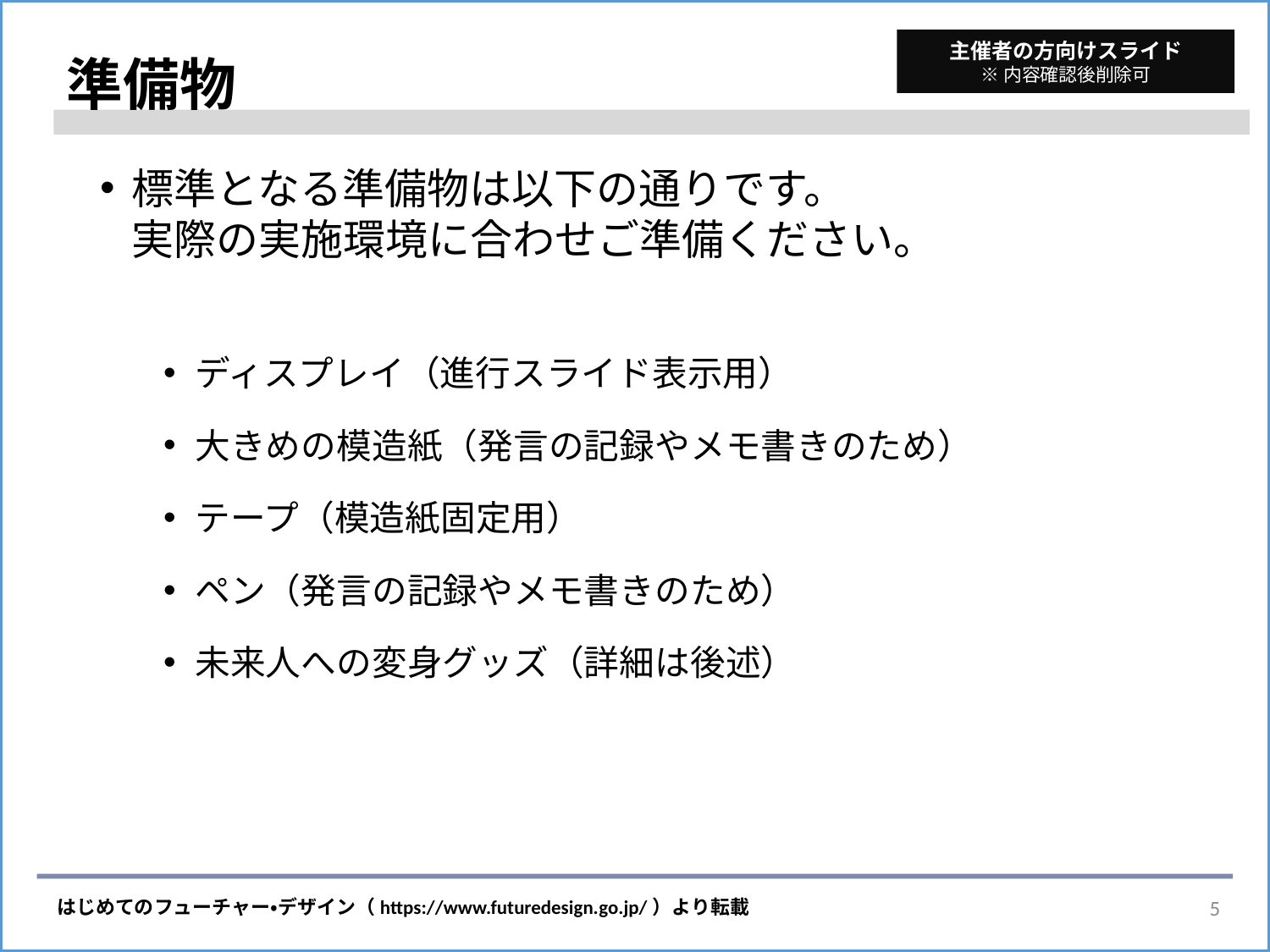

# 準備物
主催者の方向けスライド
※内容確認後削除可
標準となる準備物は以下の通りです。
実際の実施環境に合わせご準備ください。

ディスプレイ（進行スライド表示用）
大きめの模造紙（発言の記録やメモ書きのため）
テープ（模造紙固定用）
ペン（発言の記録やメモ書きのため）
未来人への変身グッズ（詳細は後述）
5